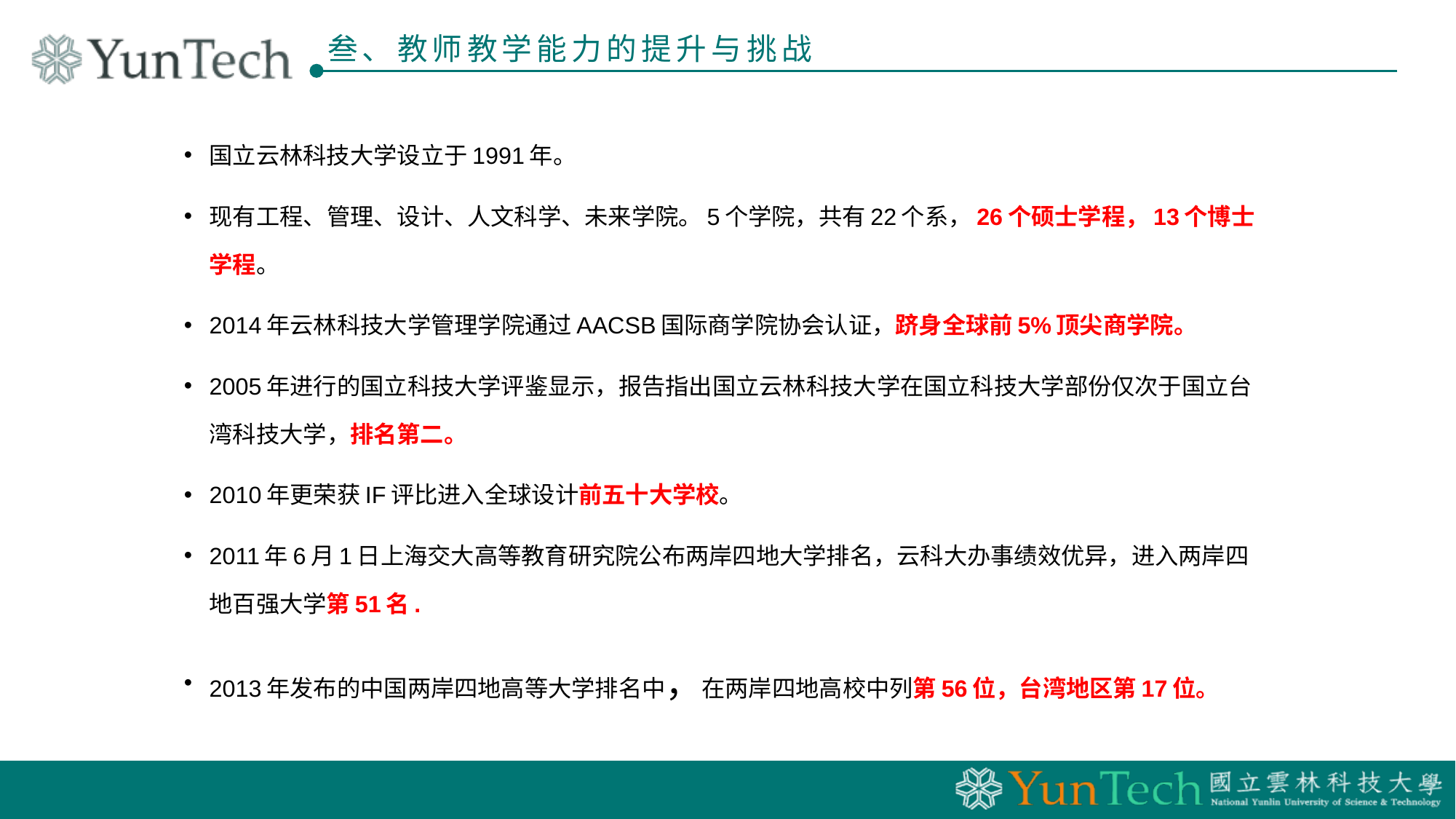

国立云林科技大学设立于1991年。
现有工程、管理、设计、人文科学、未来学院。5个学院，共有22个系，26个硕士学程，13个博士学程。
2014年云林科技大学管理学院通过AACSB国际商学院协会认证，跻身全球前5%顶尖商学院。
2005年进行的国立科技大学评鉴显示，报告指出国立云林科技大学在国立科技大学部份仅次于国立台湾科技大学，排名第二。
2010年更荣获IF评比进入全球设计前五十大学校。
2011年6月1日上海交大高等教育研究院公布两岸四地大学排名，云科大办事绩效优异，进入两岸四地百强大学第51名.
2013年发布的中国两岸四地高等大学排名中，在两岸四地高校中列第56位，台湾地区第17位。